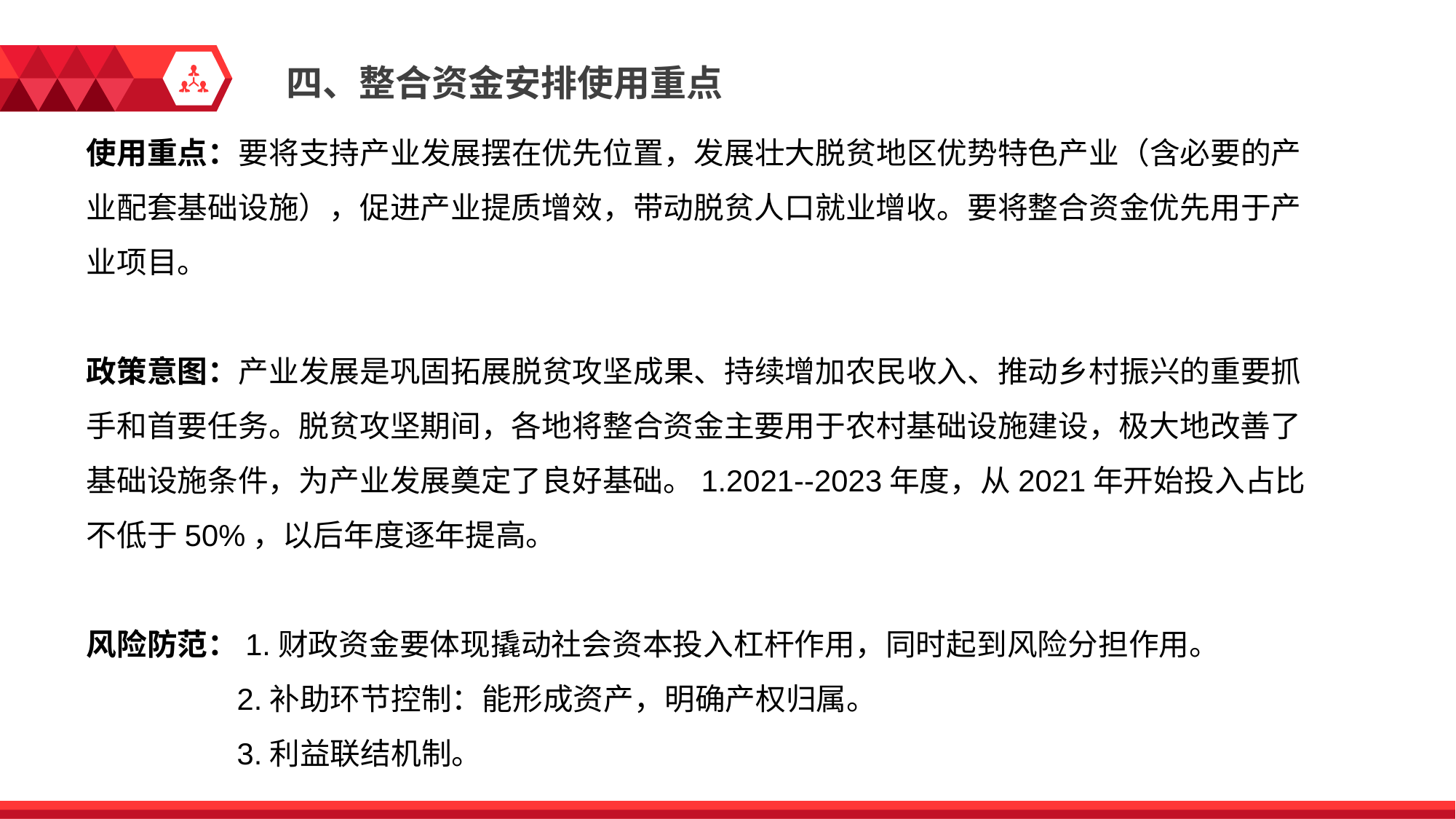

8
四、整合资金安排使用重点
使用重点：要将支持产业发展摆在优先位置，发展壮大脱贫地区优势特色产业（含必要的产业配套基础设施），促进产业提质增效，带动脱贫人口就业增收。要将整合资金优先用于产业项目。

政策意图：产业发展是巩固拓展脱贫攻坚成果、持续增加农民收入、推动乡村振兴的重要抓手和首要任务。脱贫攻坚期间，各地将整合资金主要用于农村基础设施建设，极大地改善了基础设施条件，为产业发展奠定了良好基础。1.2021--2023年度，从2021年开始投入占比不低于50%，以后年度逐年提高。

风险防范：1.财政资金要体现撬动社会资本投入杠杆作用，同时起到风险分担作用。
                  2.补助环节控制：能形成资产，明确产权归属。
                  3.利益联结机制。